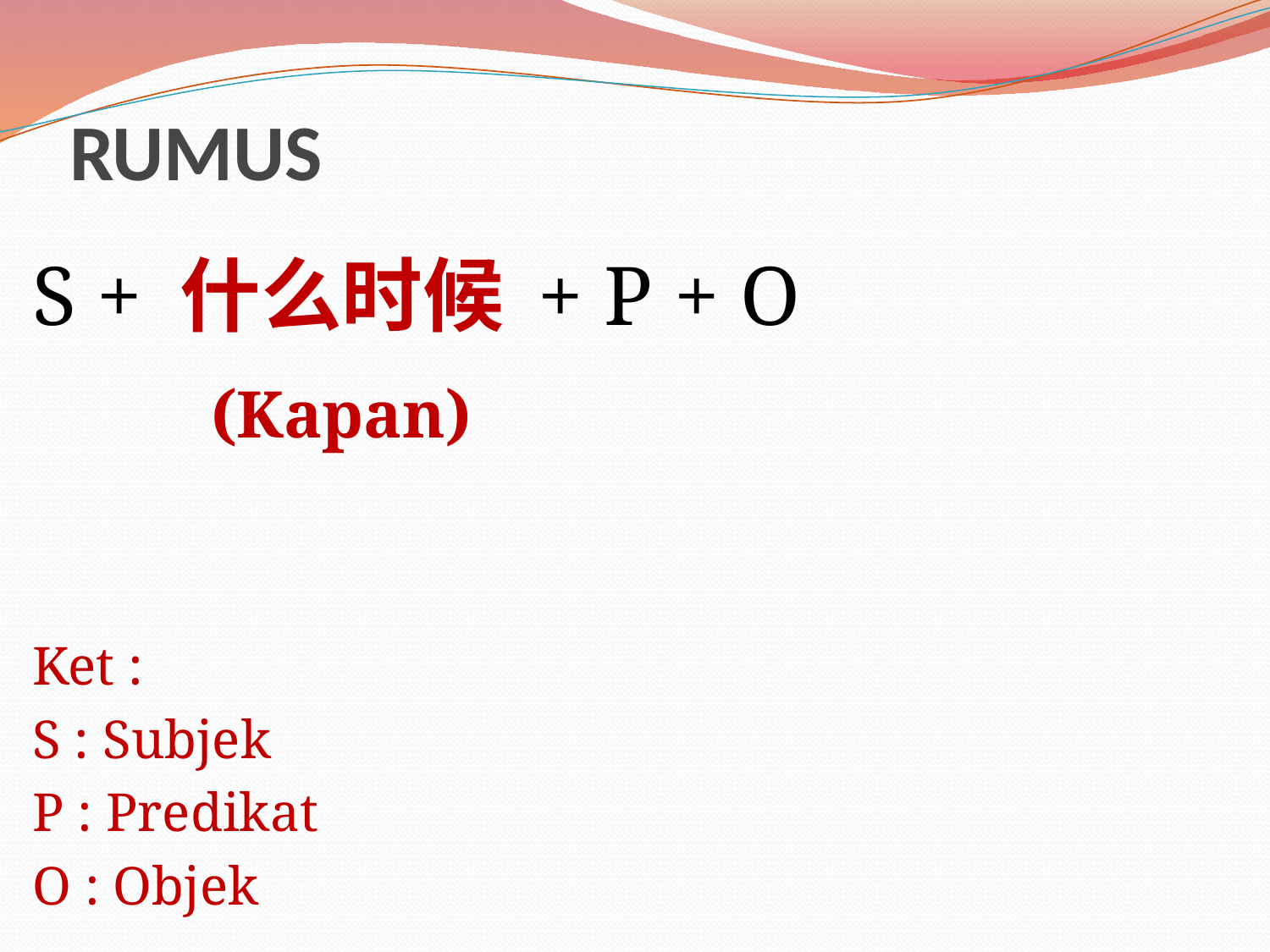

# RUMUS
S + 什么时候 + P + O
	    (Kapan)

Ket :
S : Subjek
P : Predikat
O : Objek